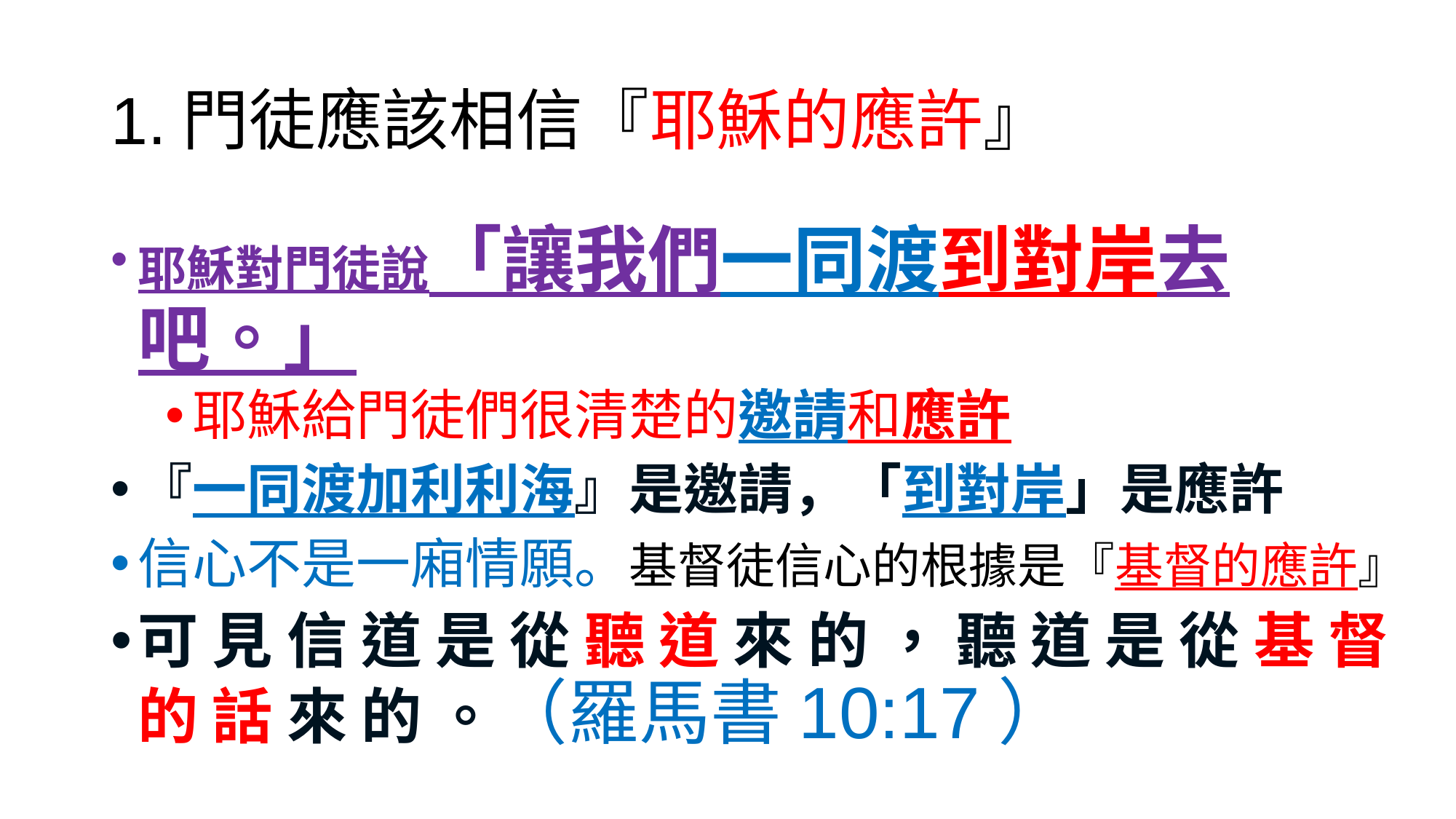

# 1.門徒應該相信『耶穌的應許』
耶穌對門徒說「讓我們一同渡到對岸去吧。」
耶穌給門徒們很清楚的邀請和應許
『一同渡加利利海』是邀請，「到對岸」是應許
信心不是一廂情願。基督徒信心的根據是『基督的應許』
可 見 信 道 是 從 聽 道 來 的 ， 聽 道 是 從 基 督 的 話 來 的 。（羅馬書10:17）